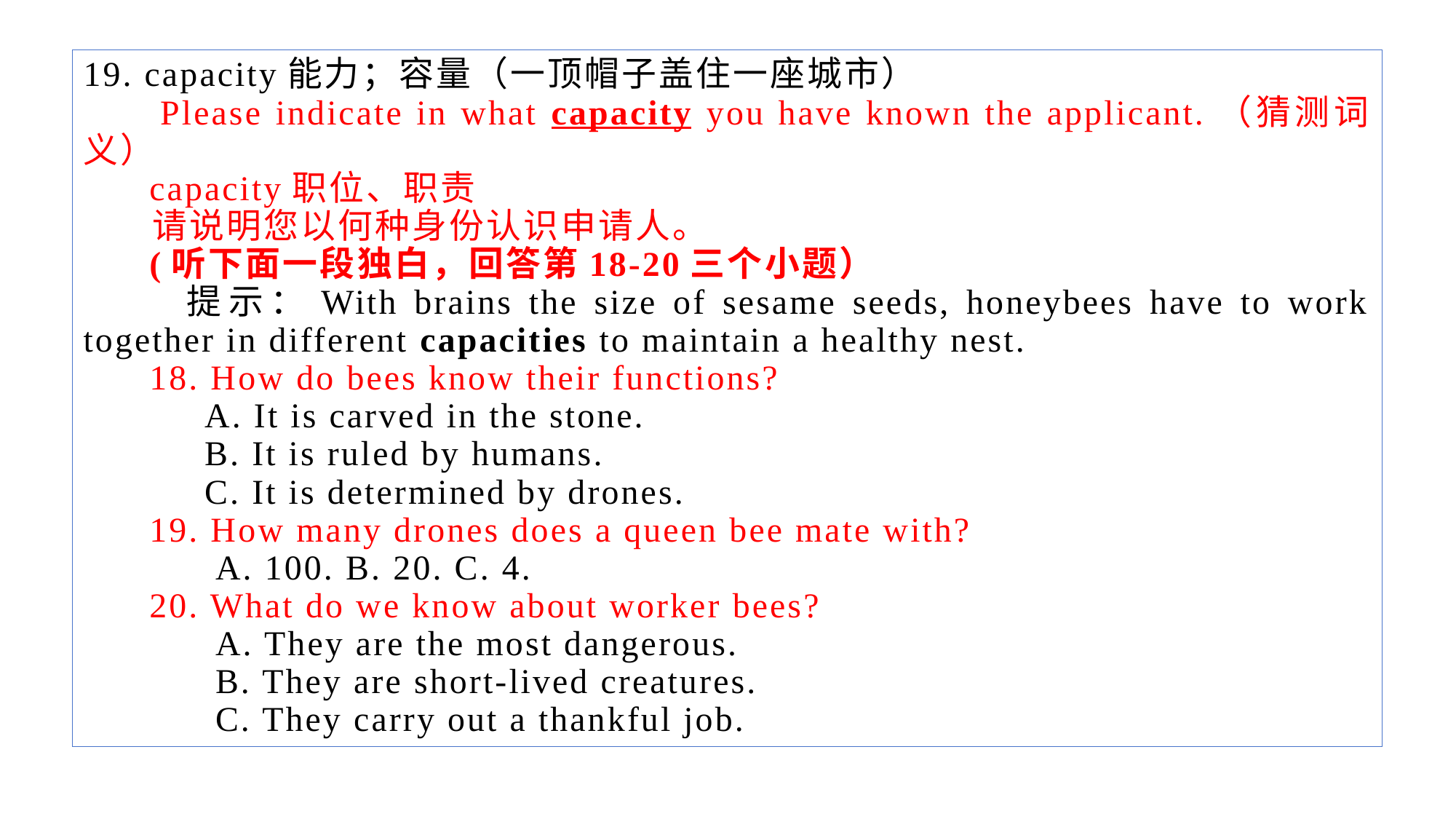

19. capacity能力；容量（一顶帽子盖住一座城市）
      Please indicate in what capacity you have known the applicant.（猜测词义）
      capacity职位、职责
      请说明您以何种身份认识申请人。
      (听下面一段独白，回答第18-20三个小题）
      提示：With brains the size of sesame seeds, honeybees have to work together in different capacities to maintain a healthy nest.
      18. How do bees know their functions?
           A. It is carved in the stone.
           B. It is ruled by humans.
           C. It is determined by drones.
      19. How many drones does a queen bee mate with?
            A. 100. B. 20. C. 4.
      20. What do we know about worker bees?
            A. They are the most dangerous.
            B. They are short-lived creatures.
            C. They carry out a thankful job.